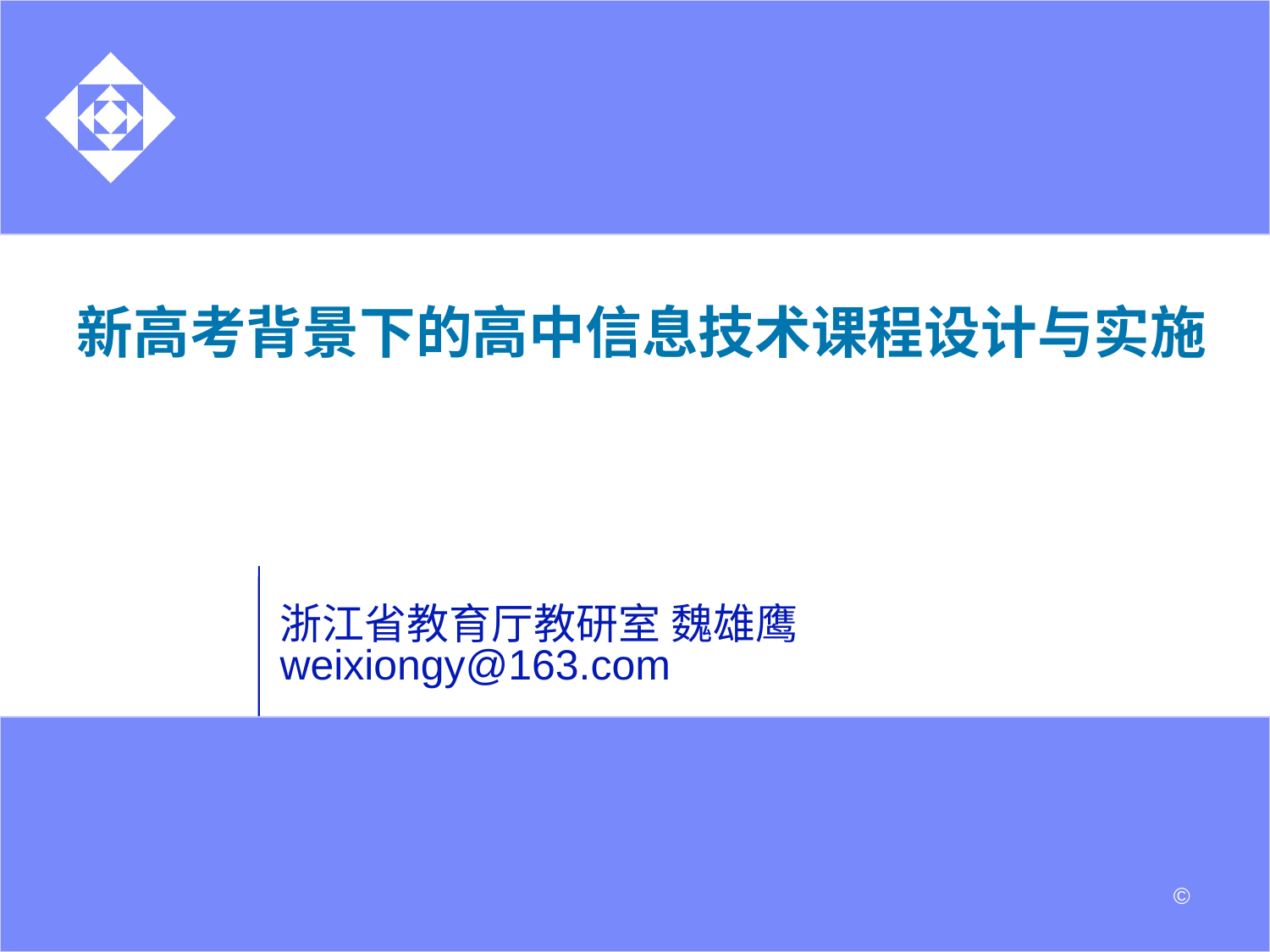

# 新高考背景下的高中信息技术课程设计与实施
浙江省教育厅教研室 魏雄鹰
weixiongy@163.com